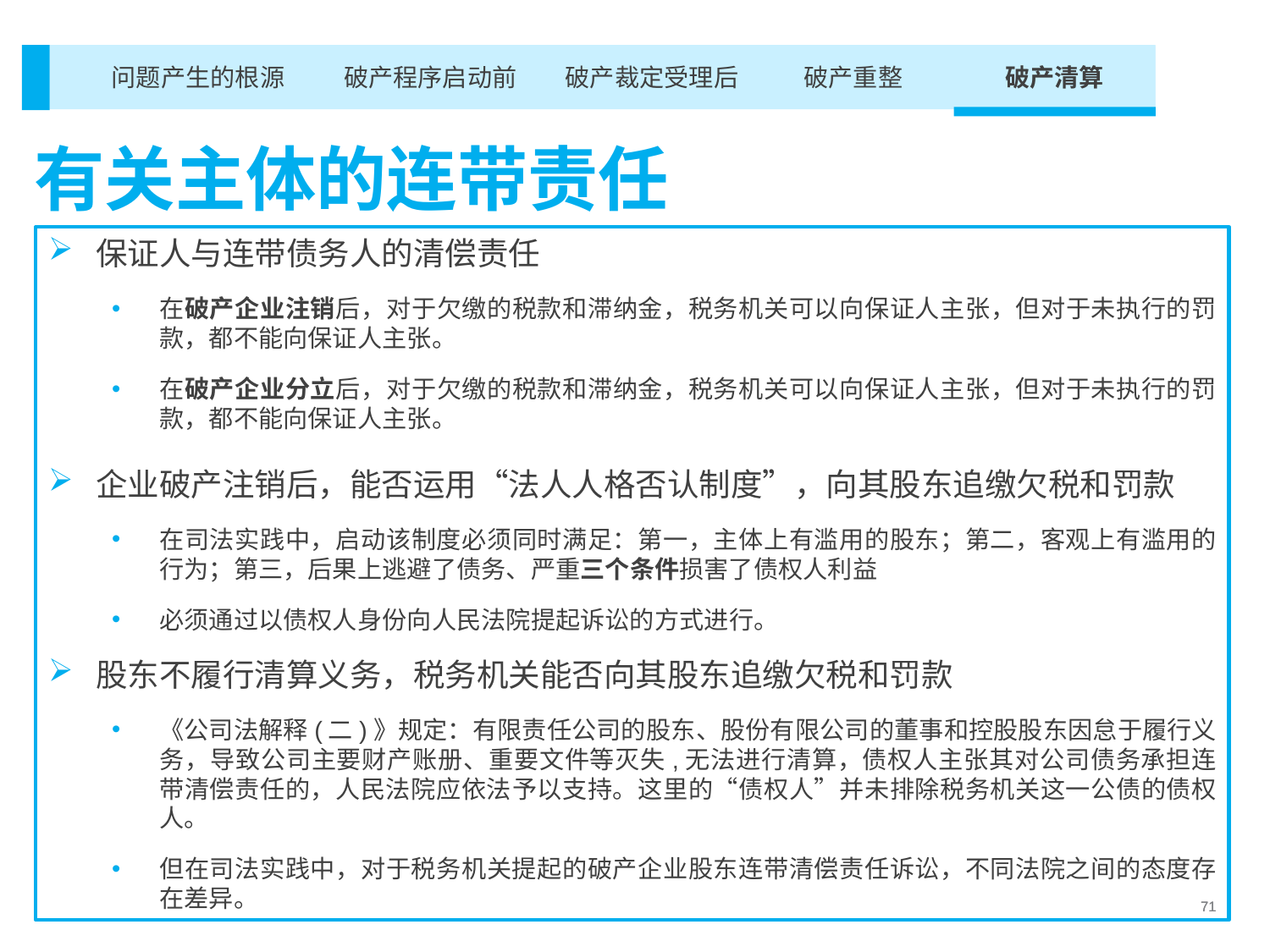

破产重整
破产清算
破产裁定受理后
破产程序启动前
问题产生的根源

有关主体的连带责任
保证人与连带债务人的清偿责任
在破产企业注销后，对于欠缴的税款和滞纳金，税务机关可以向保证人主张，但对于未执行的罚款，都不能向保证人主张。
在破产企业分立后，对于欠缴的税款和滞纳金，税务机关可以向保证人主张，但对于未执行的罚款，都不能向保证人主张。
企业破产注销后，能否运用“法人人格否认制度”，向其股东追缴欠税和罚款
在司法实践中，启动该制度必须同时满足：第一，主体上有滥用的股东；第二，客观上有滥用的行为；第三，后果上逃避了债务、严重三个条件损害了债权人利益
必须通过以债权人身份向人民法院提起诉讼的方式进行。
股东不履行清算义务，税务机关能否向其股东追缴欠税和罚款
《公司法解释(二)》规定：有限责任公司的股东、股份有限公司的董事和控股股东因怠于履行义务，导致公司主要财产账册、重要文件等灭失,无法进行清算，债权人主张其对公司债务承担连带清偿责任的，人民法院应依法予以支持。这里的“债权人”并未排除税务机关这一公债的债权人。
但在司法实践中，对于税务机关提起的破产企业股东连带清偿责任诉讼，不同法院之间的态度存在差异。
71
71